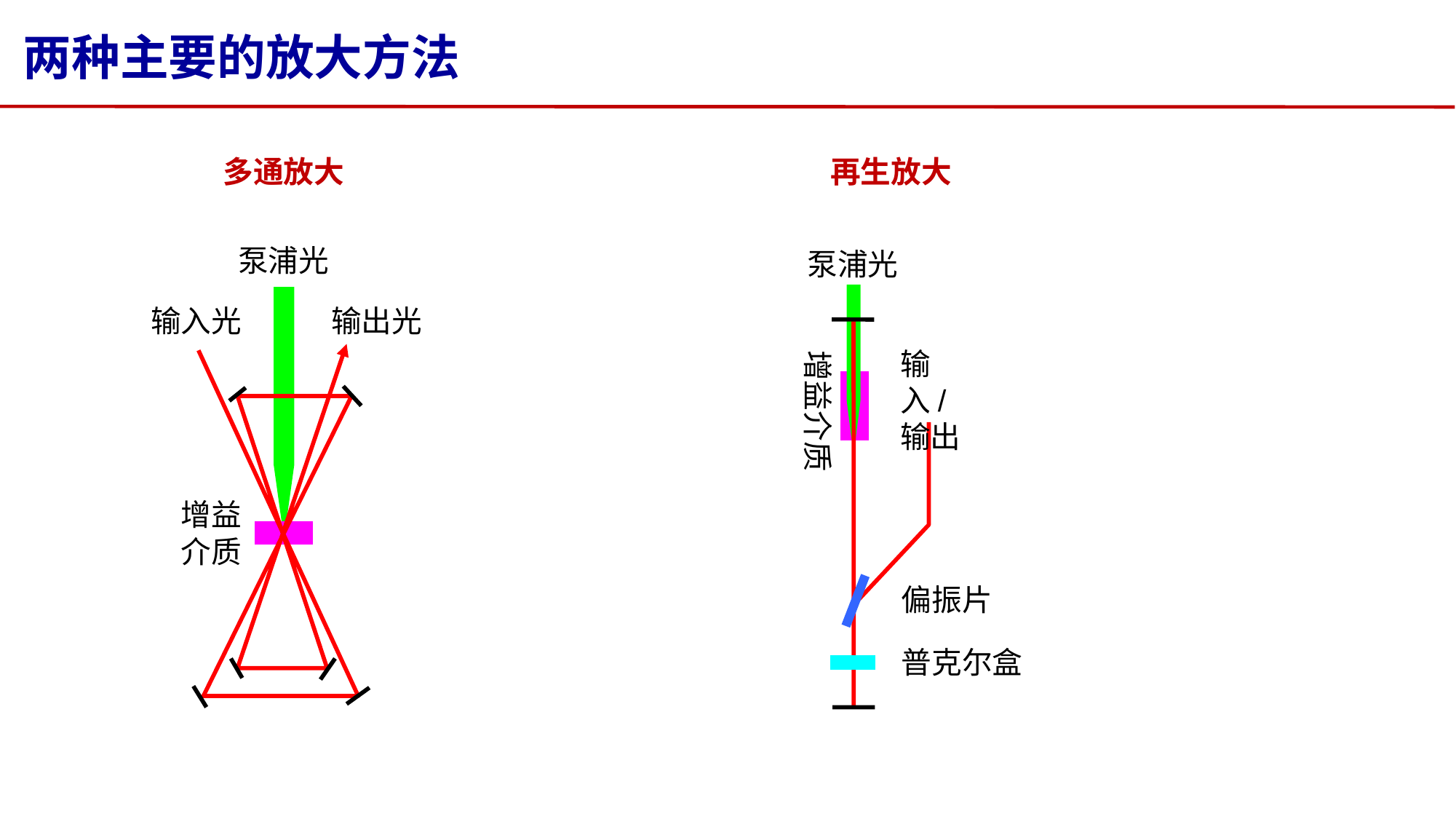

# 两种主要的放大方法
多通放大
再生放大
泵浦光
输入光
输出光

增益
介质

泵浦光

增益介质
输入/输出

偏振片
普克尔盒